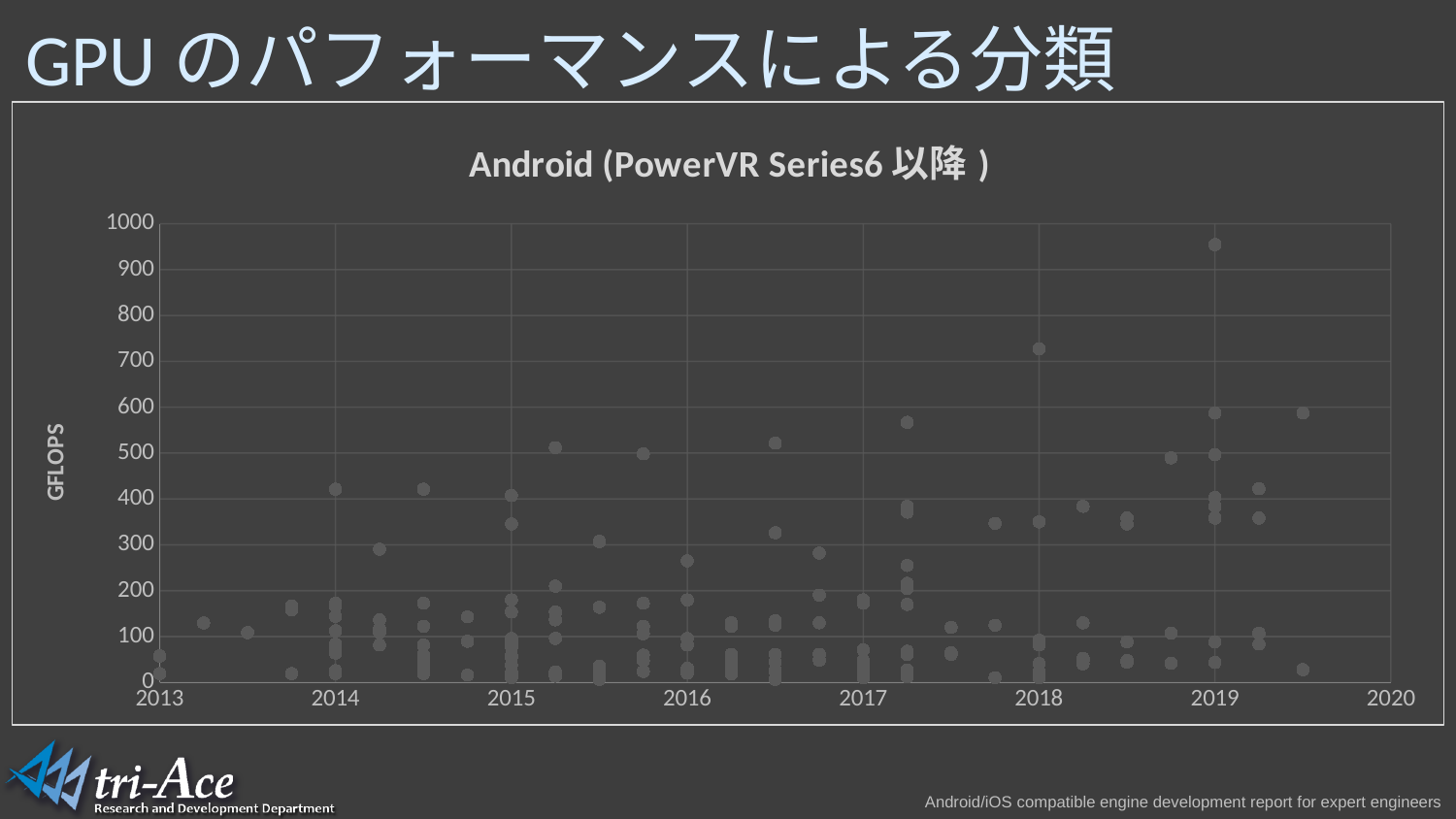

# GPUのパフォーマンスによる分類

### Chart: 　Android (PowerVR Series6以降)

| Category | Android SoC | PowerVR Series6以降 |
|---|---|---|